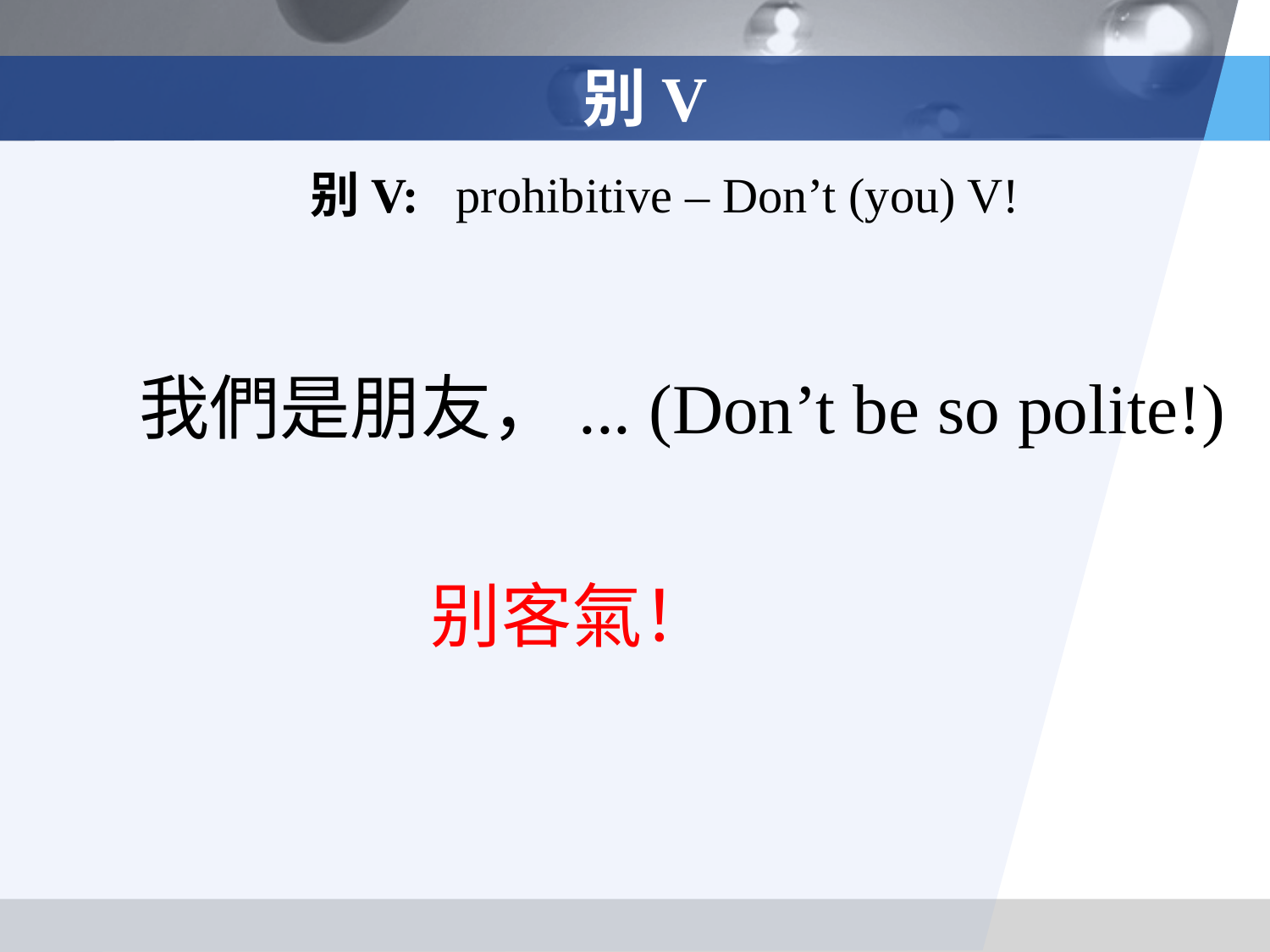

# 别V
别V:   prohibitive – Don’t (you) V!
我們是朋友，... (Don’t be so polite!)
别客氣！